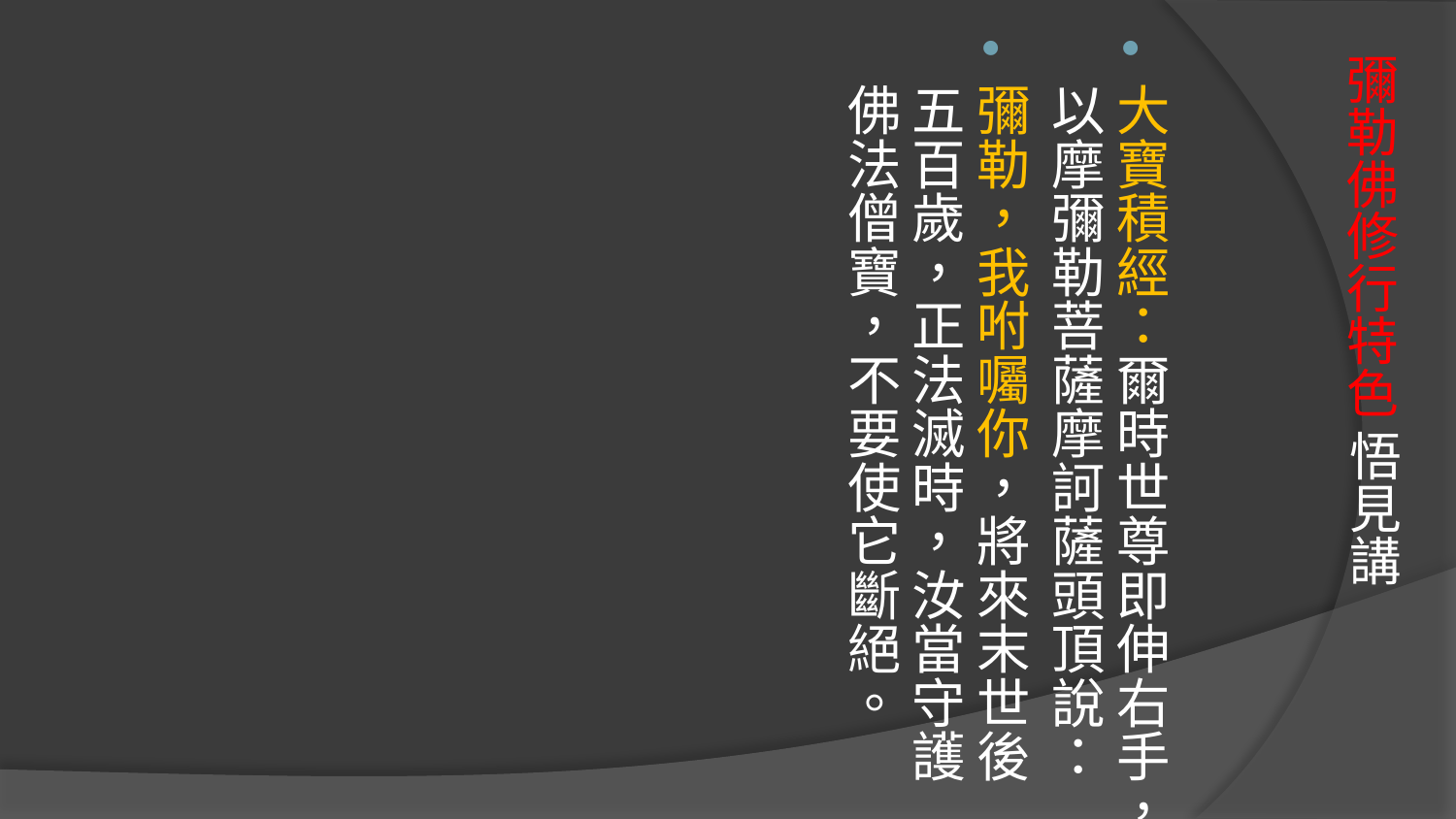

大寶積經：爾時世尊即伸右手，以摩彌勒菩薩摩訶薩頭頂說：
彌勒，我咐囑你，將來末世後五百歲，正法滅時，汝當守護佛法僧寶，不要使它斷絕。

# 彌勒佛修行特色 悟見講